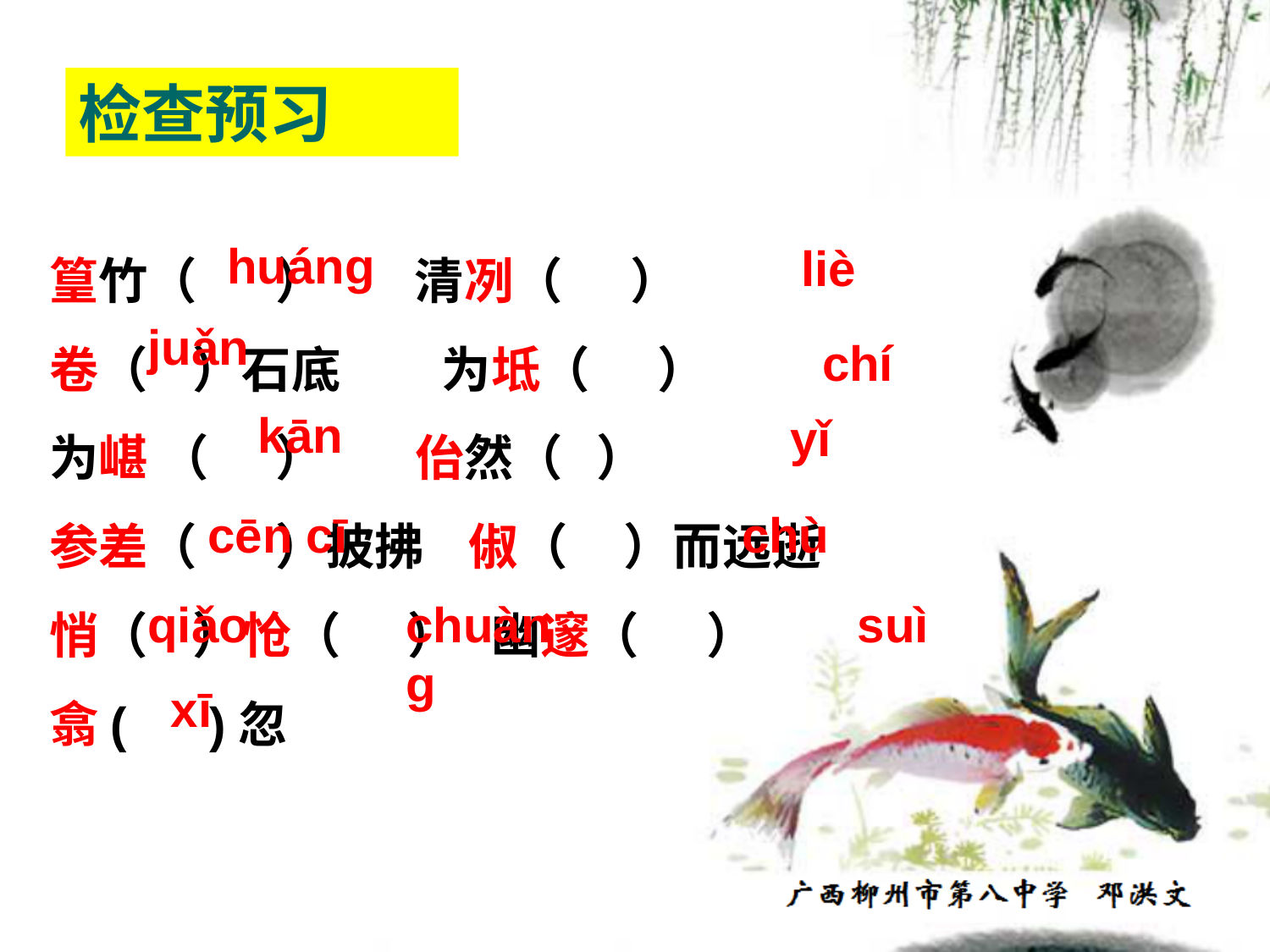

检查预习
篁竹（       ）        清冽（      ）
卷（    ）石底         为坻（      ）
为嵁 （      ）        佁然（   ）
参差（       ）披拂    俶（     ）而远逝
悄（    ）怆（      ）   幽邃（      ）
翕(      )忽
huáng
liè
juǎn
chí
kān
yǐ
cēn cī
chù
qiǎo
chuàng
suì
xī